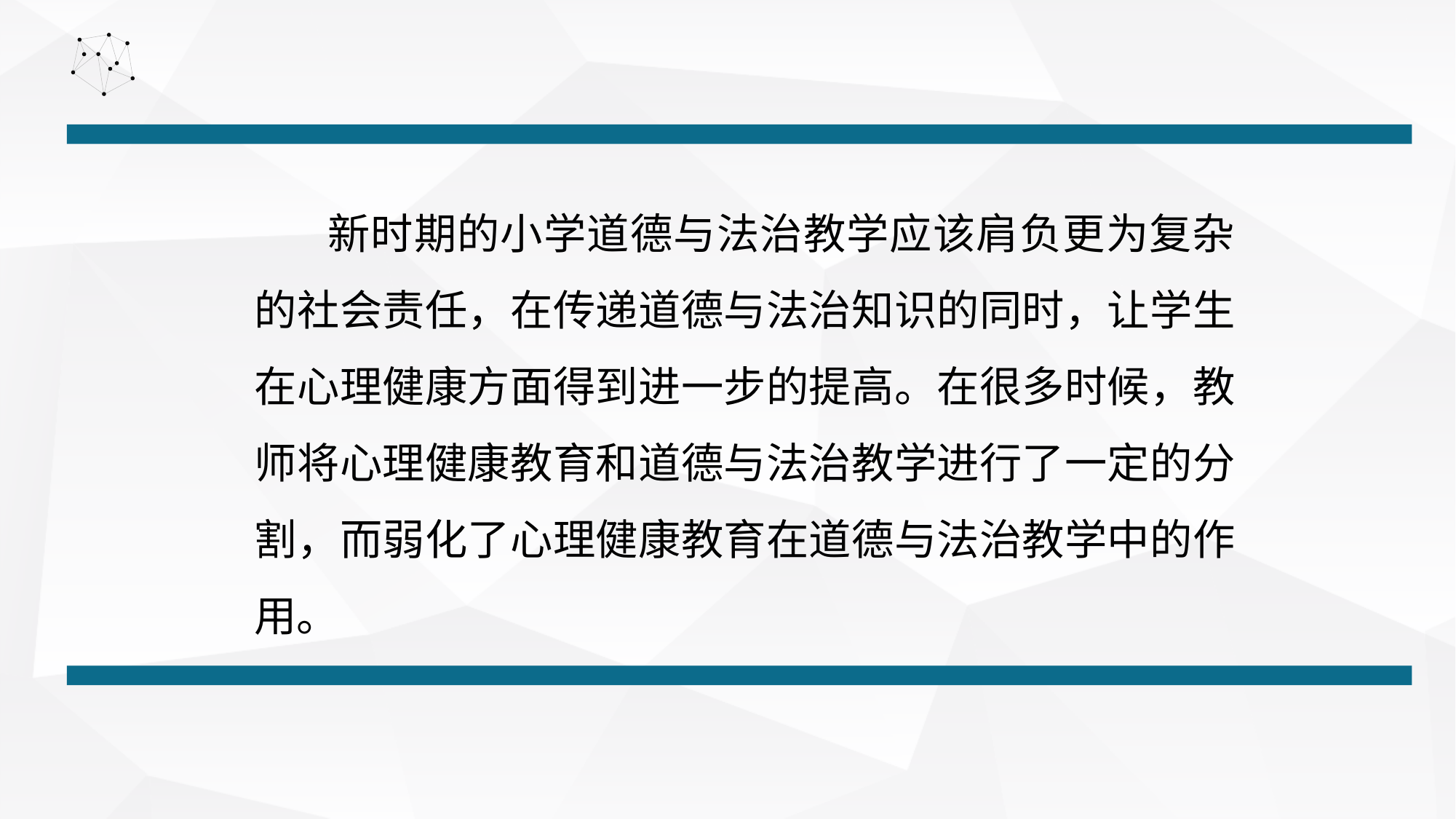

新时期的小学道德与法治教学应该肩负更为复杂的社会责任，在传递道德与法治知识的同时，让学生在心理健康方面得到进一步的提高。在很多时候，教师将心理健康教育和道德与法治教学进行了一定的分割，而弱化了心理健康教育在道德与法治教学中的作用。